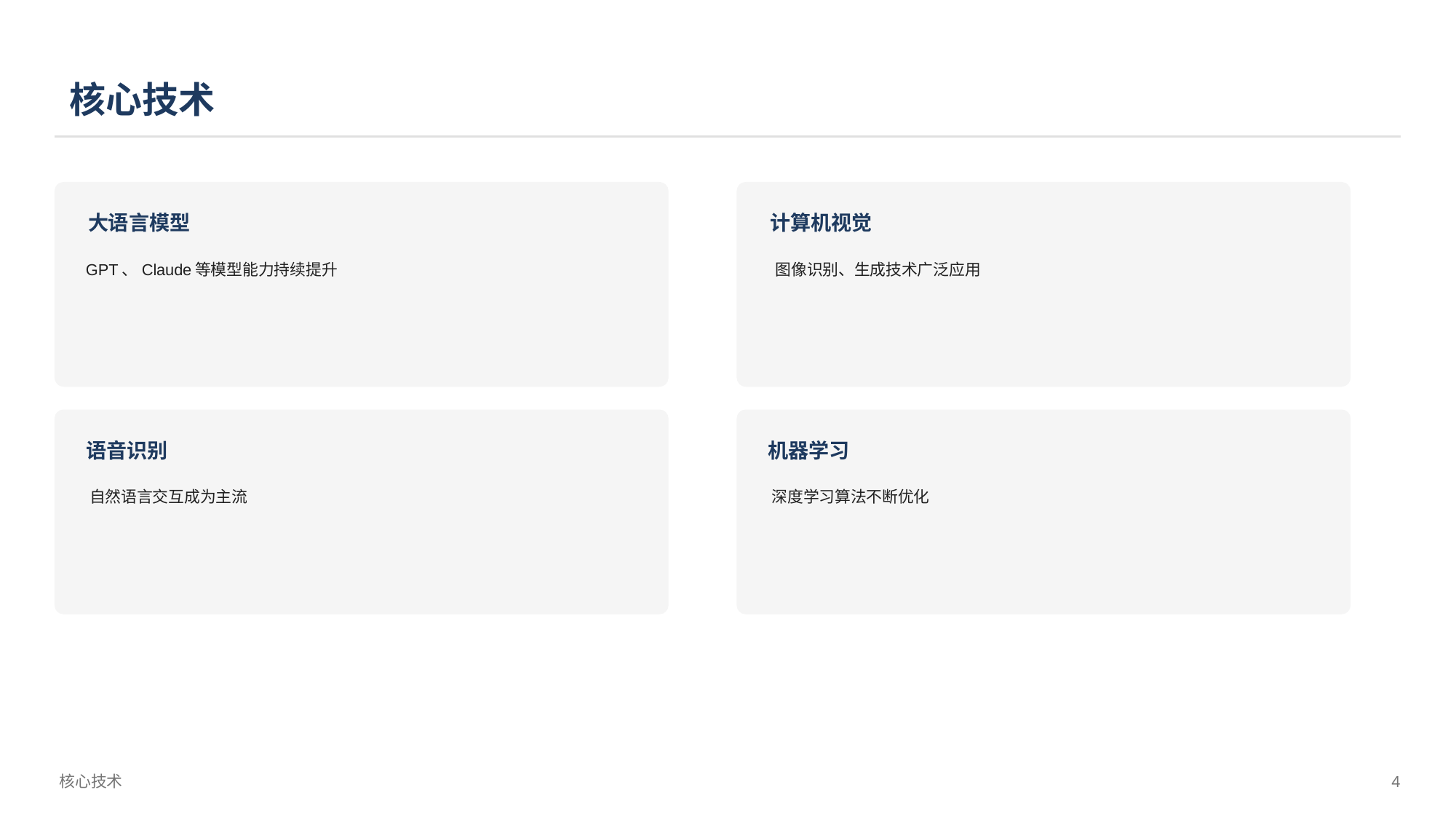

核心技术

大语言模型
计算机视觉
GPT、Claude等模型能力持续提升
图像识别、生成技术广泛应用

语音识别
机器学习
自然语言交互成为主流
深度学习算法不断优化
核心技术
4